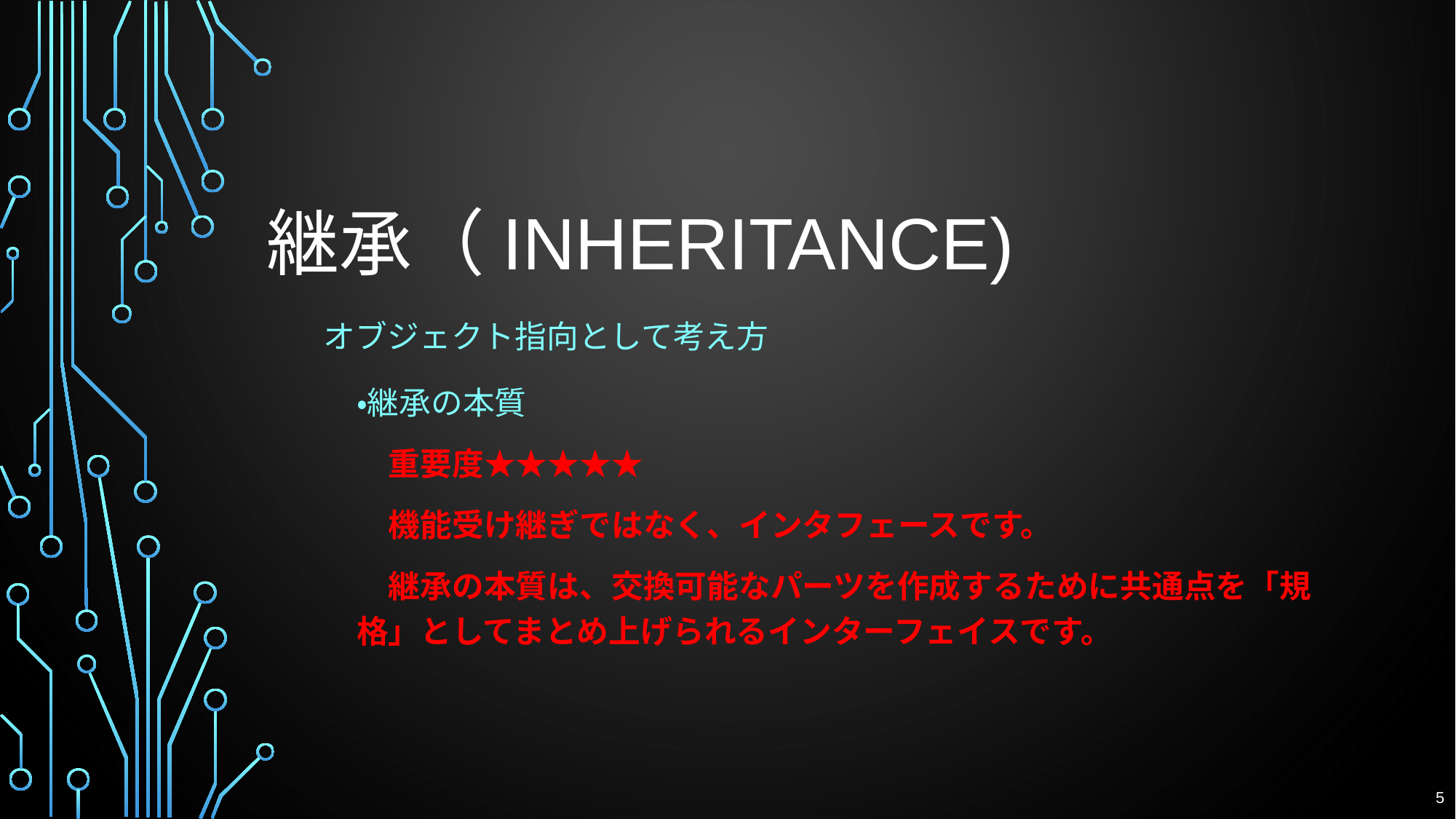

# 継承（inheritance)
オブジェクト指向として考え方
・継承の本質
　重要度★★★★★
　機能受け継ぎではなく、インタフェースです。
　継承の本質は、交換可能なパーツを作成するために共通点を「規格」としてまとめ上げられるインターフェイスです。
5